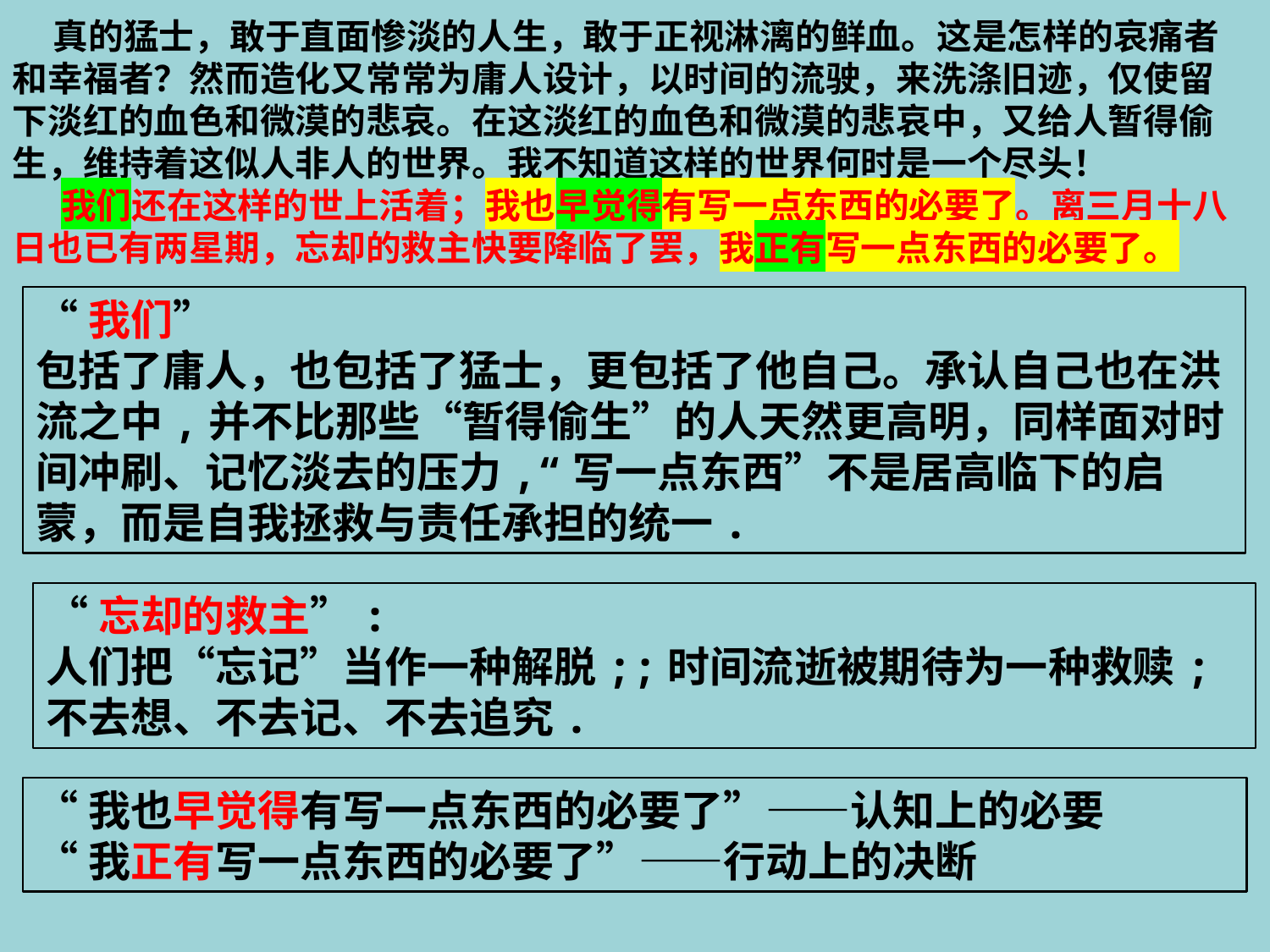

真的猛士，敢于直面惨淡的人生，敢于正视淋漓的鲜血。这是怎样的哀痛者和幸福者？然而造化又常常为庸人设计，以时间的流驶，来洗涤旧迹，仅使留下淡红的血色和微漠的悲哀。在这淡红的血色和微漠的悲哀中，又给人暂得偷生，维持着这似人非人的世界。我不知道这样的世界何时是一个尽头！
     我们还在这样的世上活着；我也早觉得有写一点东西的必要了。离三月十八日也已有两星期，忘却的救主快要降临了罢，我正有写一点东西的必要了。
“我们”
包括了庸人，也包括了猛士，更包括了他自己。承认自己也在洪流之中,并不比那些“暂得偷生”的人天然更高明，同样面对时间冲刷、记忆淡去的压力,“写一点东西”不是居高临下的启蒙，而是自我拯救与责任承担的统一.
“忘却的救主”:
人们把“忘记”当作一种解脱;;时间流逝被期待为一种救赎;不去想、不去记、不去追究.
“我也早觉得有写一点东西的必要了”——认知上的必要
“我正有写一点东西的必要了”——行动上的决断